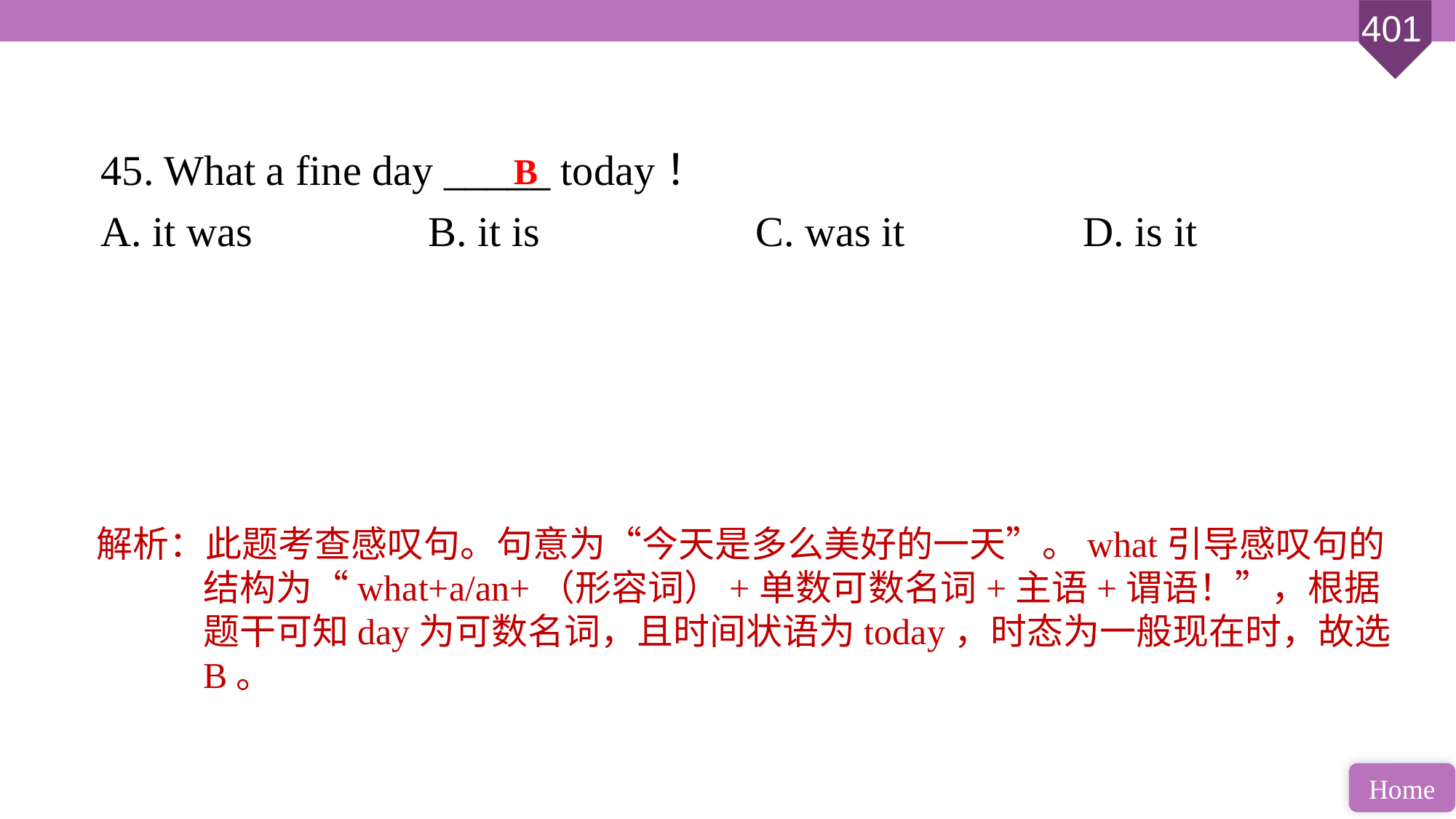

45. What a fine day _____ today！
A. it was 		B. it is 		C. was it 		D. is it
B
解析：此题考查感叹句。句意为“今天是多么美好的一天”。what引导感叹句的结构为“what+a/an+（形容词）+单数可数名词+主语+谓语！”，根据题干可知day为可数名词，且时间状语为today，时态为一般现在时，故选B。